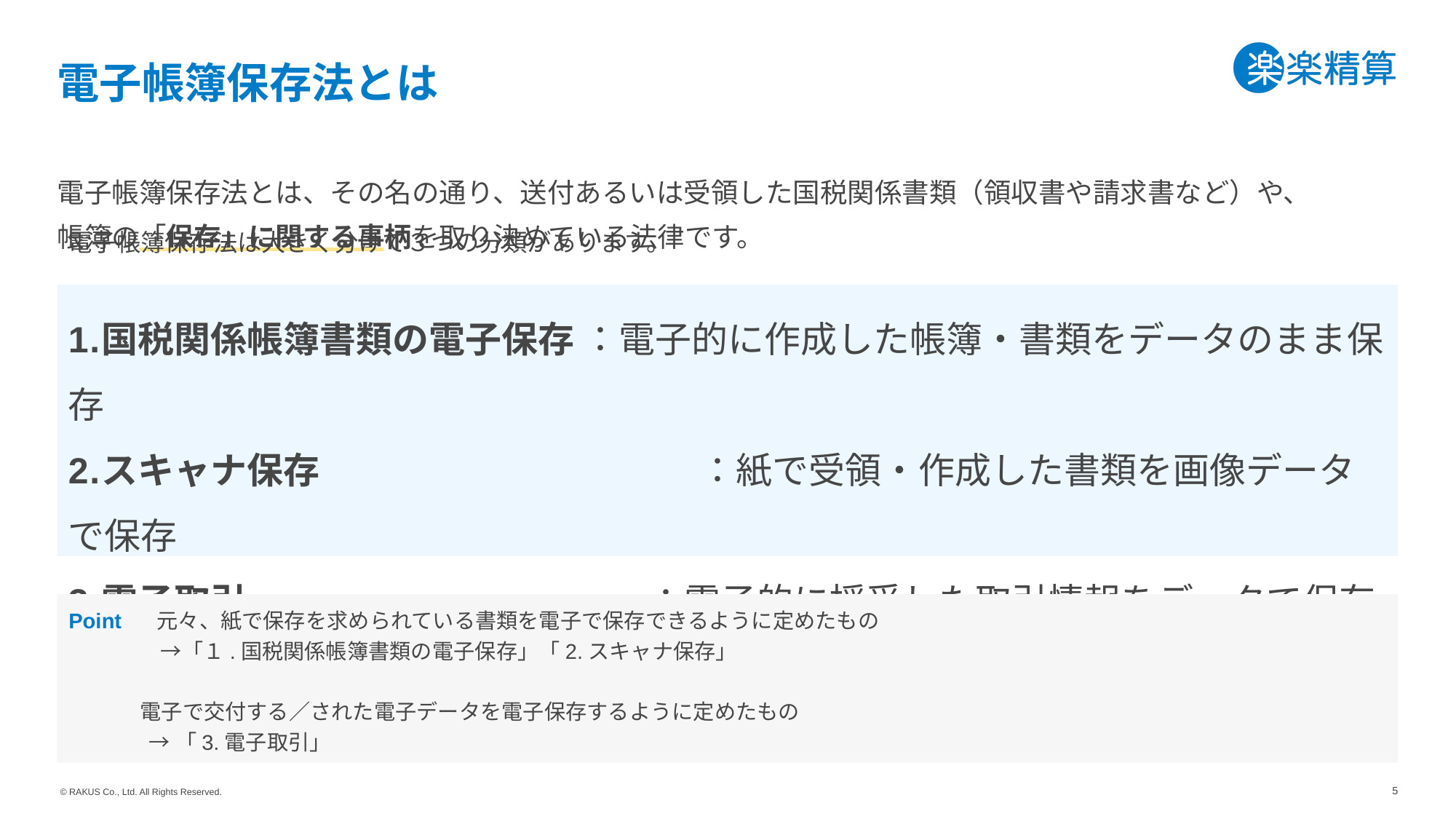

# 電子帳簿保存法とは
電子帳簿保存法とは、その名の通り、送付あるいは受領した国税関係書類（領収書や請求書など）や、
帳簿の「保存」に関する事柄を取り決めている法律です。

電子帳簿保存法は大きく分けて３つの分類があります。

国税関係帳簿書類の電子保存 ：電子的に作成した帳簿・書類をデータのまま保存
スキャナ保存　　　　　　　　　  　：紙で受領・作成した書類を画像データで保存
電子取引　　　　　　　　         　：電子的に授受した取引情報をデータで保存
Point     元々、紙で保存を求められている書類を電子で保存できるように定めたもの
　               →「１.国税関係帳簿書類の電子保存」「2.スキャナ保存」

              電子で交付する／された電子データを電子保存するように定めたもの
                 →「3.電子取引」

5